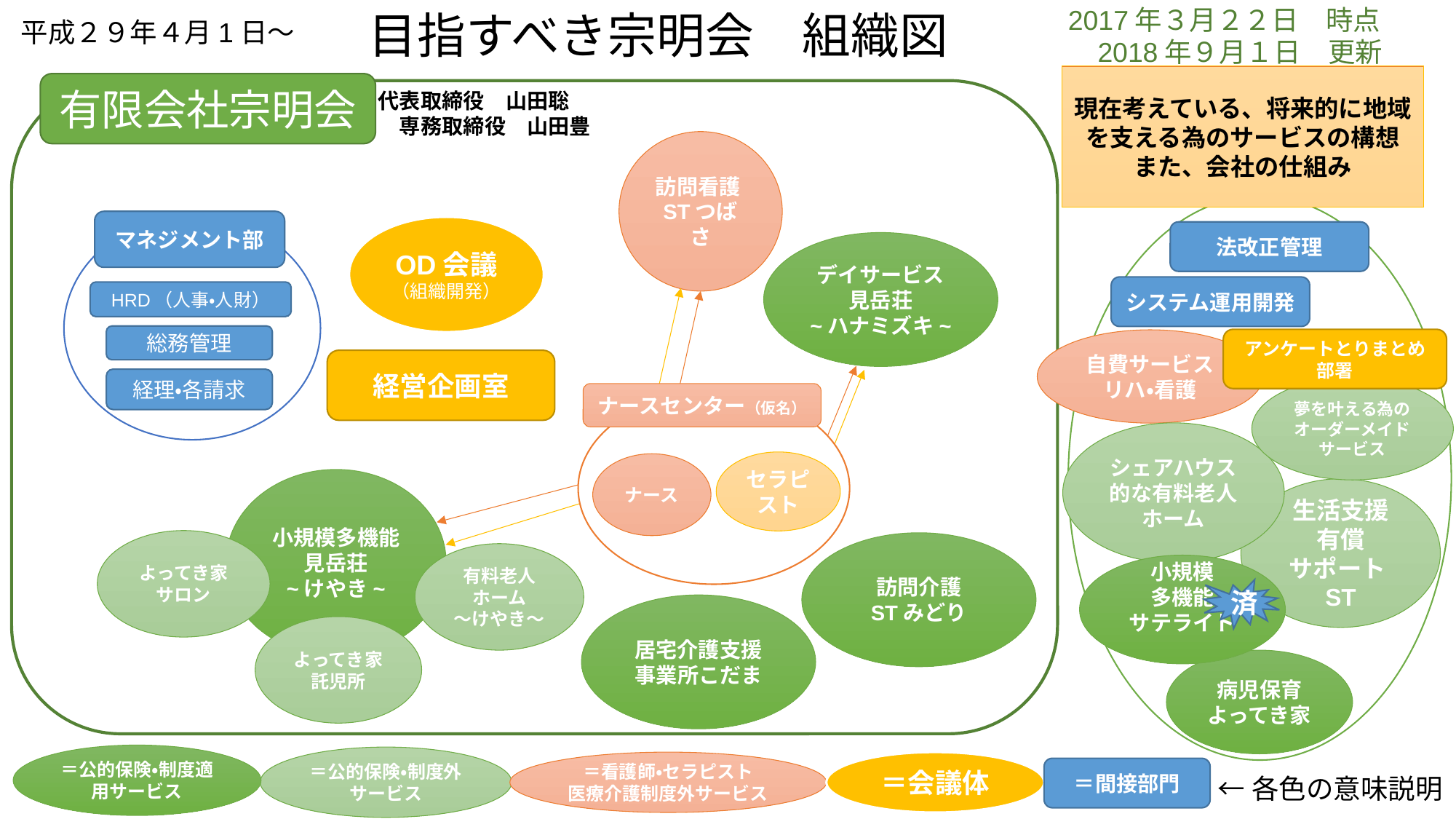

2017年３月２２日　時点
目指すべき宗明会　組織図
平成２９年４月1日～
2018年９月１日　更新
現在考えている、将来的に地域を支える為のサービスの構想
また、会社の仕組み
有限会社宗明会

代表取締役　山田聡
　専務取締役　山田豊
訪問看護STつばさ

マネジメント部

HRD（人事・人財）
総務管理
経理・各請求
OD会議
（組織開発）
法改正管理
デイサービス
見岳荘
~ハナミズキ~
システム運用開発
アンケートとりまとめ部署
自費サービス
リハ・看護
経営企画室
夢を叶える為の
オーダーメイド
サービス
ナースセンター（仮名）

セラピスト
ナース
シェアハウス的な有料老人ホーム
小規模多機能
見岳荘
~けやき~
生活支援有償
サポートST
よってき家サロン
訪問介護
STみどり
有料老人ホーム
～けやき～
小規模
多機能
サテライト
済
居宅介護支援事業所こだま
よってき家託児所
病児保育
よってき家
＝公的保険・制度適用サービス
＝公的保険・制度外サービス
＝看護師・セラピスト
医療介護制度外サービス
＝会議体
＝間接部門
←各色の意味説明